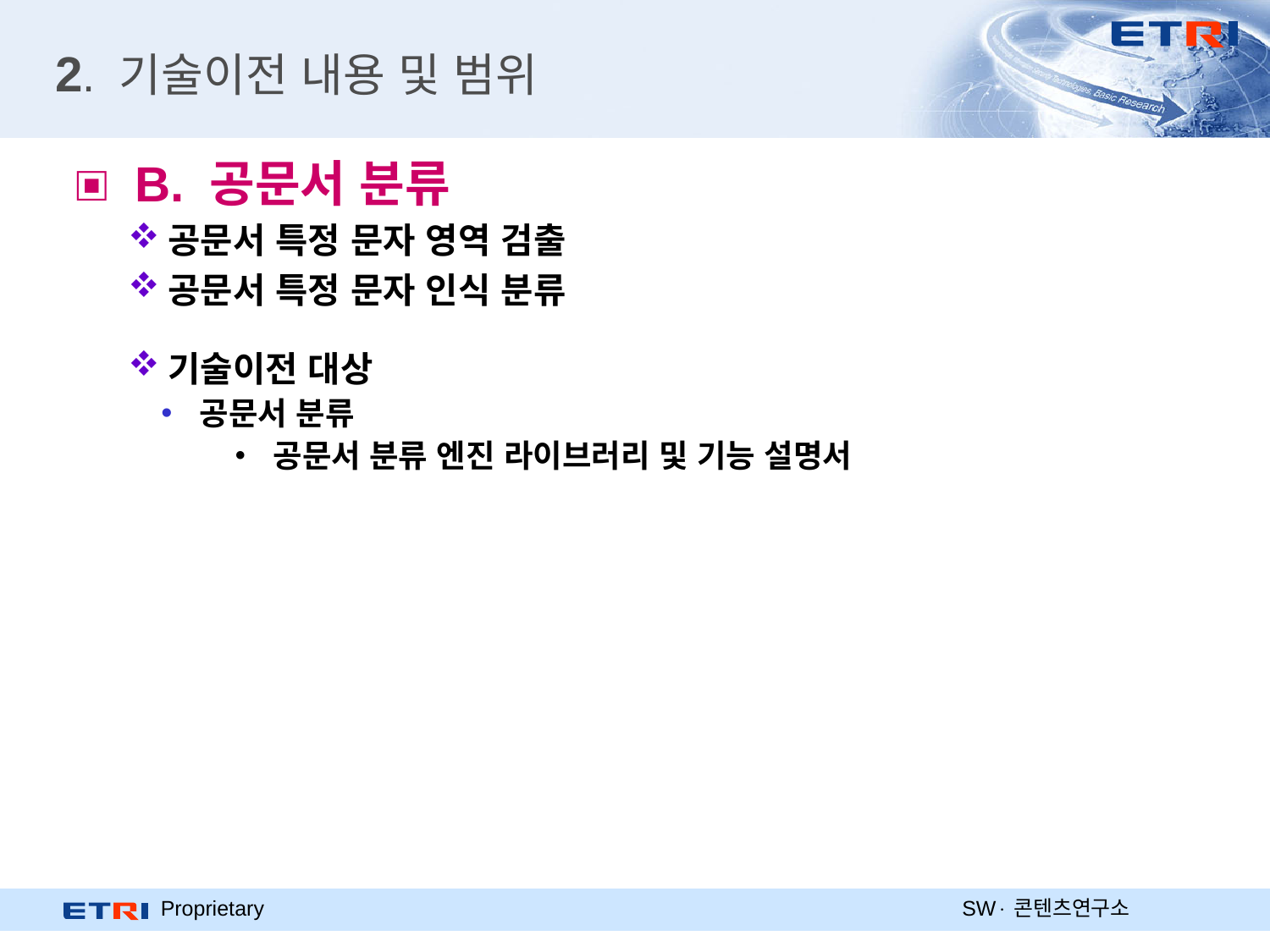

# 2. 기술이전 내용 및 범위
 B. 공문서 분류
공문서 특정 문자 영역 검출
공문서 특정 문자 인식 분류

기술이전 대상
공문서 분류
‧ 공문서 분류 엔진 라이브러리 및 기능 설명서
SW⋅콘텐츠연구소
5